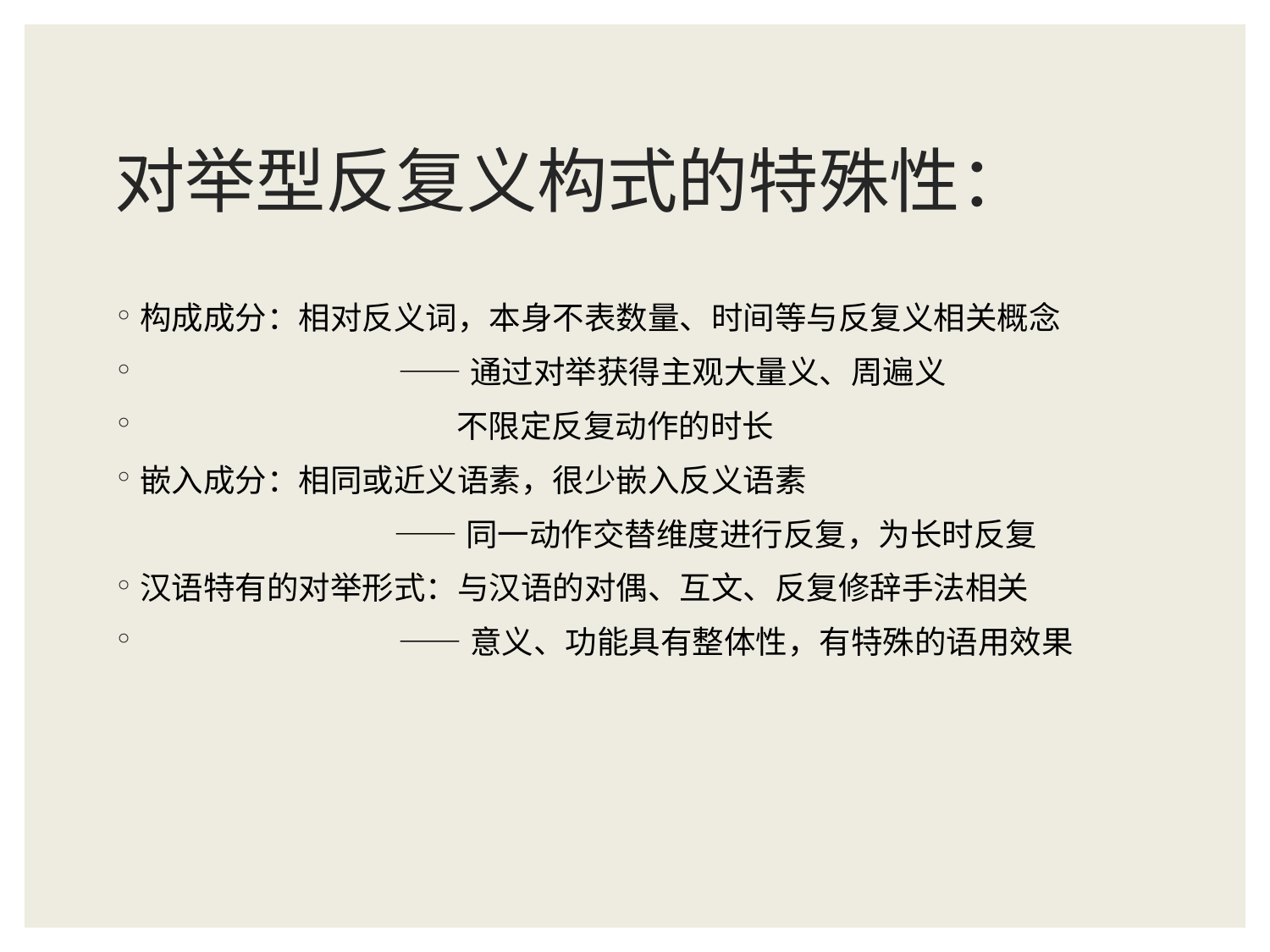

# 对举型反复义构式的特殊性：
构成成分：相对反义词，本身不表数量、时间等与反复义相关概念
                                    ——通过对举获得主观大量义、周遍义
                                           不限定反复动作的时长
嵌入成分：相同或近义语素，很少嵌入反义语素
                                       ——同一动作交替维度进行反复，为长时反复
汉语特有的对举形式：与汉语的对偶、互文、反复修辞手法相关
                                    ——意义、功能具有整体性，有特殊的语用效果